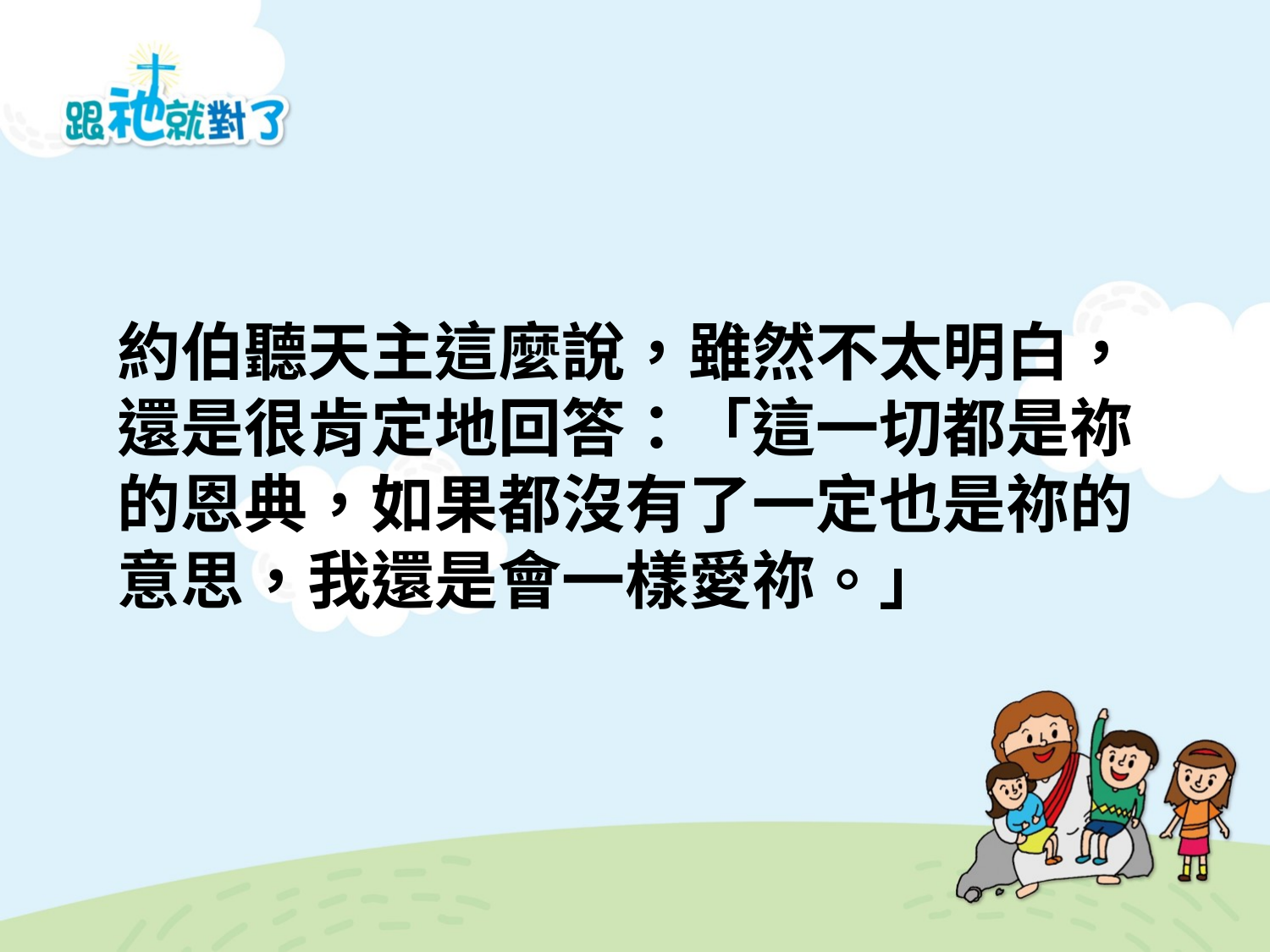

約伯聽天主這麼說，雖然不太明白，還是很肯定地回答：「這一切都是祢的恩典，如果都沒有了一定也是祢的意思，我還是會一樣愛祢。」